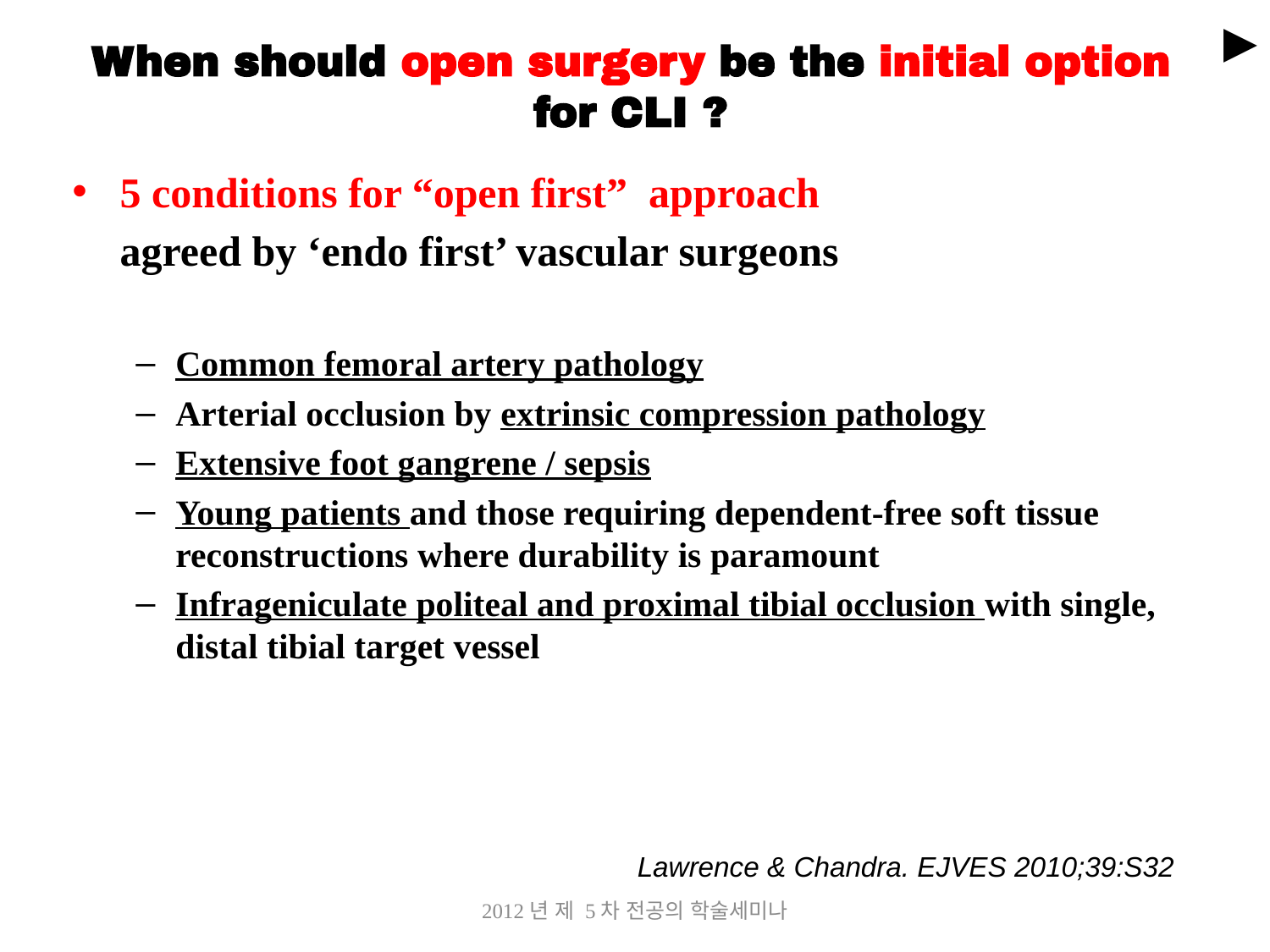

# When should open surgery be the initial option for CLI ?
►
5 conditions for “open first”  approach
	agreed by ‘endo first’ vascular surgeons

Common femoral artery pathology
Arterial occlusion by extrinsic compression pathology
Extensive foot gangrene / sepsis
Young patients and those requiring dependent-free soft tissue reconstructions where durability is paramount
Infrageniculate politeal and proximal tibial occlusion with single, distal tibial target vessel

Lawrence & Chandra. EJVES 2010;39:S32
2012년 제 5차 전공의 학술세미나